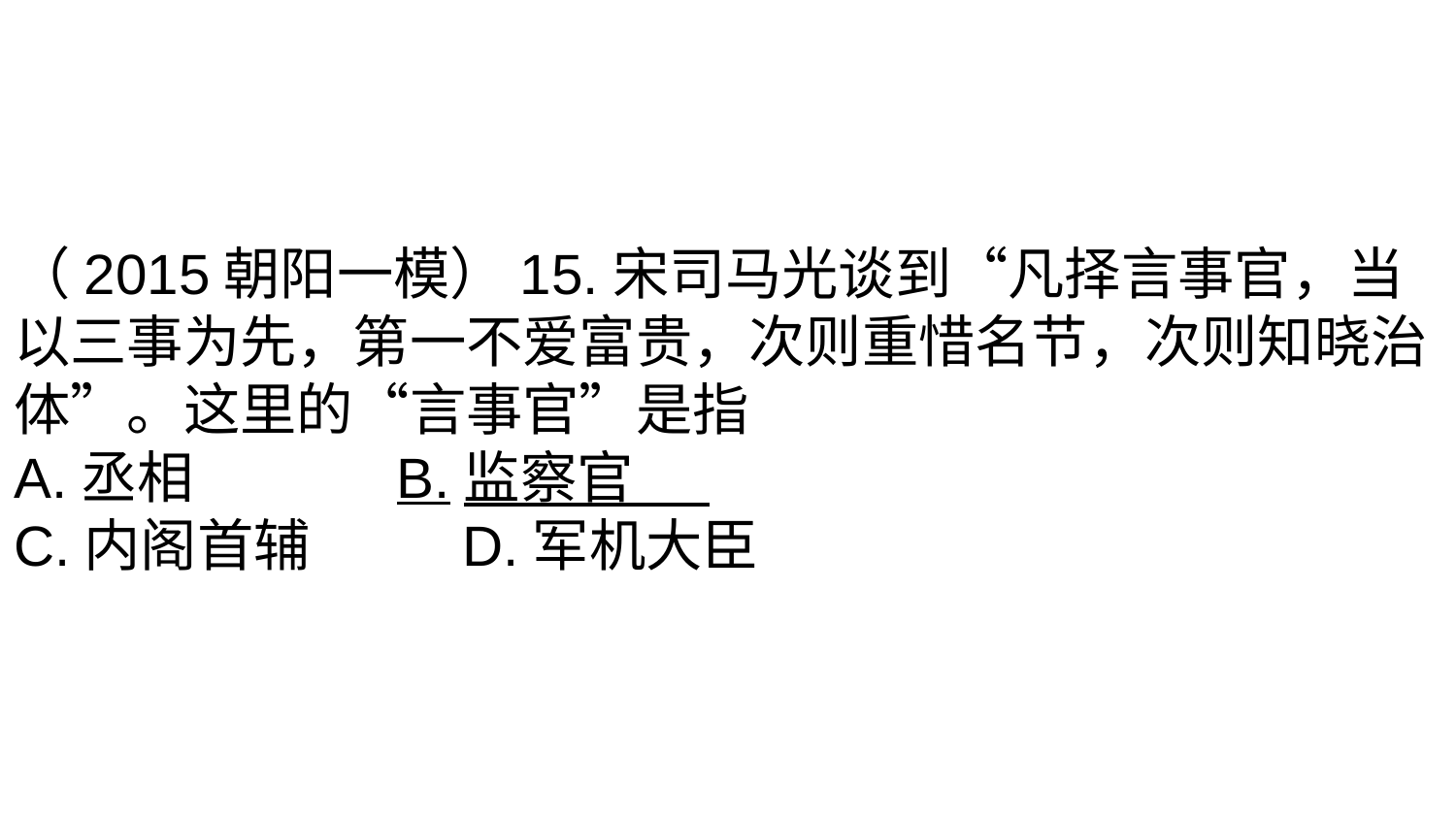

（2015朝阳一模）15.宋司马光谈到“凡择言事官，当以三事为先，第一不爱富贵，次则重惜名节，次则知晓治体”。这里的“言事官”是指
A.丞相               B.监察官
C.内阁首辅           D.军机大臣